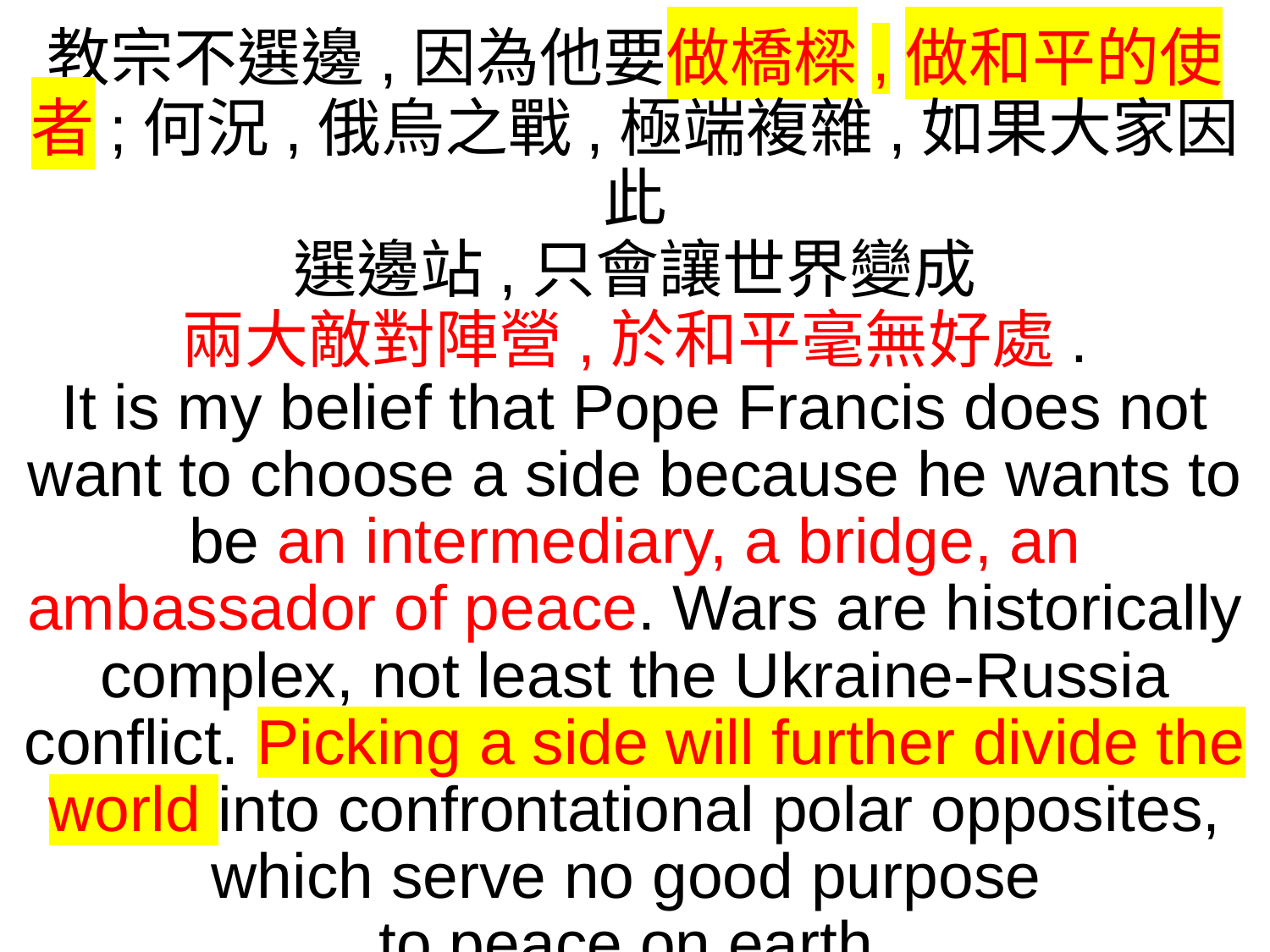

教宗不選邊,因為他要做橋樑,做和平的使者;何況,俄烏之戰,極端複雜,如果大家因此
選邊站,只會讓世界變成
兩大敵對陣營,於和平毫無好處.
It is my belief that Pope Francis does not want to choose a side because he wants to be an intermediary, a bridge, an ambassador of peace. Wars are historically complex, not least the Ukraine-Russia conflict. Picking a side will further divide the world into confrontational polar opposites, which serve no good purpose
to peace on earth.